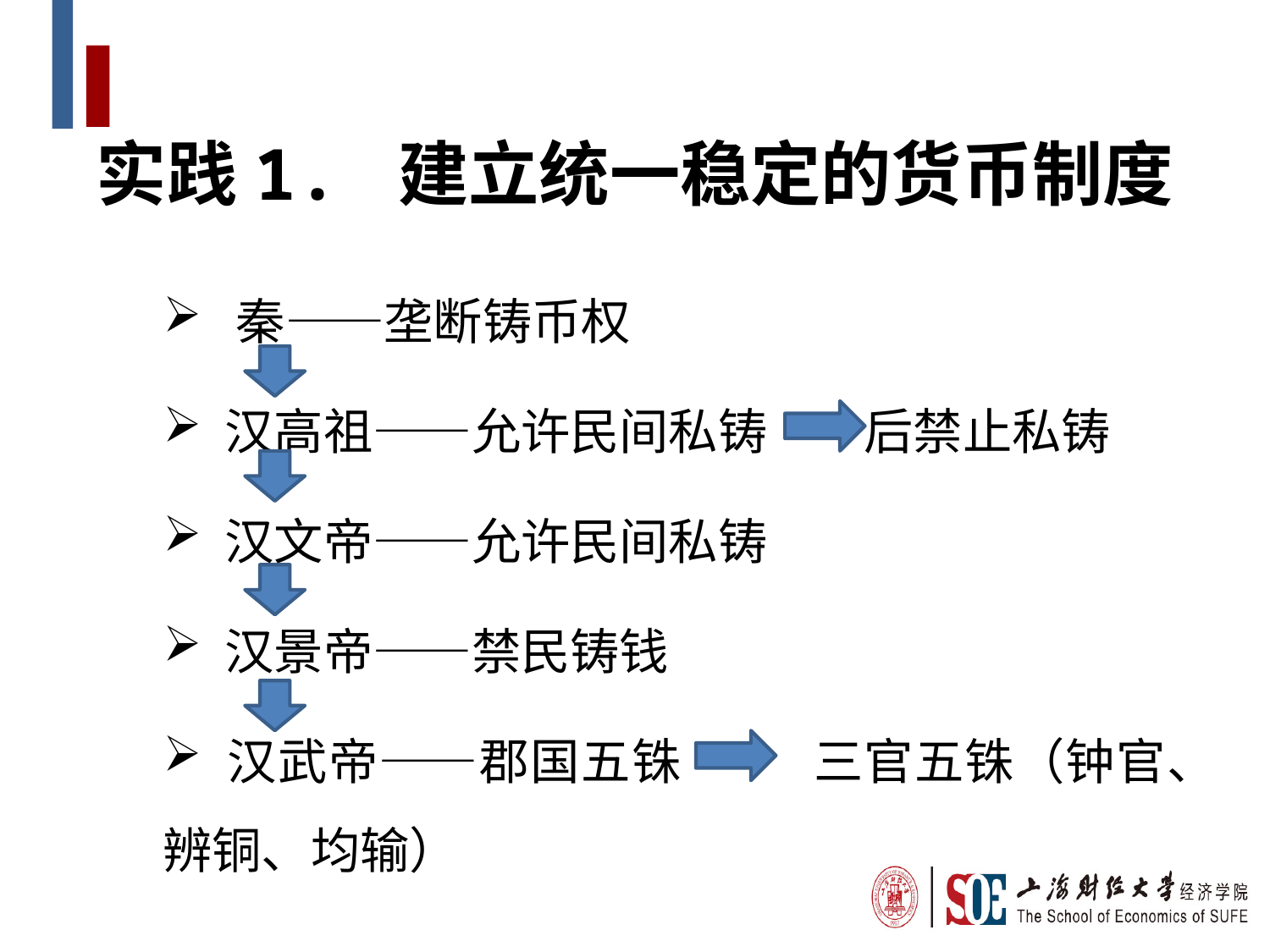

实践1. 建立统一稳定的货币制度
  秦——垄断铸币权
 汉高祖——允许民间私铸	      后禁止私铸
 汉文帝——允许民间私铸
 汉景帝——禁民铸钱
 汉武帝——郡国五铢 	三官五铢（钟官、辨铜、均输）